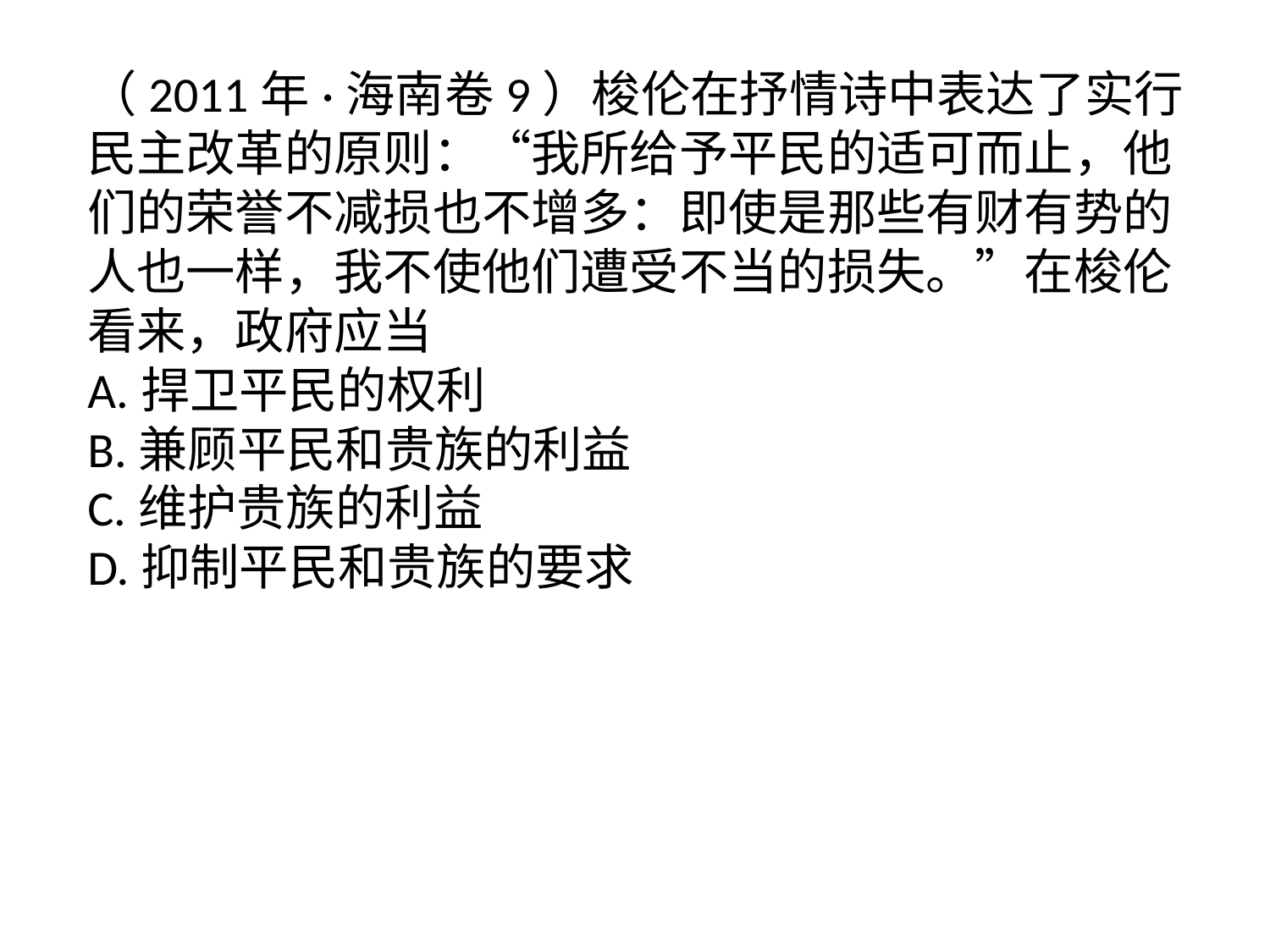

（2011年·海南卷9）梭伦在抒情诗中表达了实行民主改革的原则：“我所给予平民的适可而止，他们的荣誉不减损也不增多：即使是那些有财有势的人也一样，我不使他们遭受不当的损失。”在梭伦看来，政府应当
A.捍卫平民的权利
B.兼顾平民和贵族的利益
C.维护贵族的利益
D.抑制平民和贵族的要求